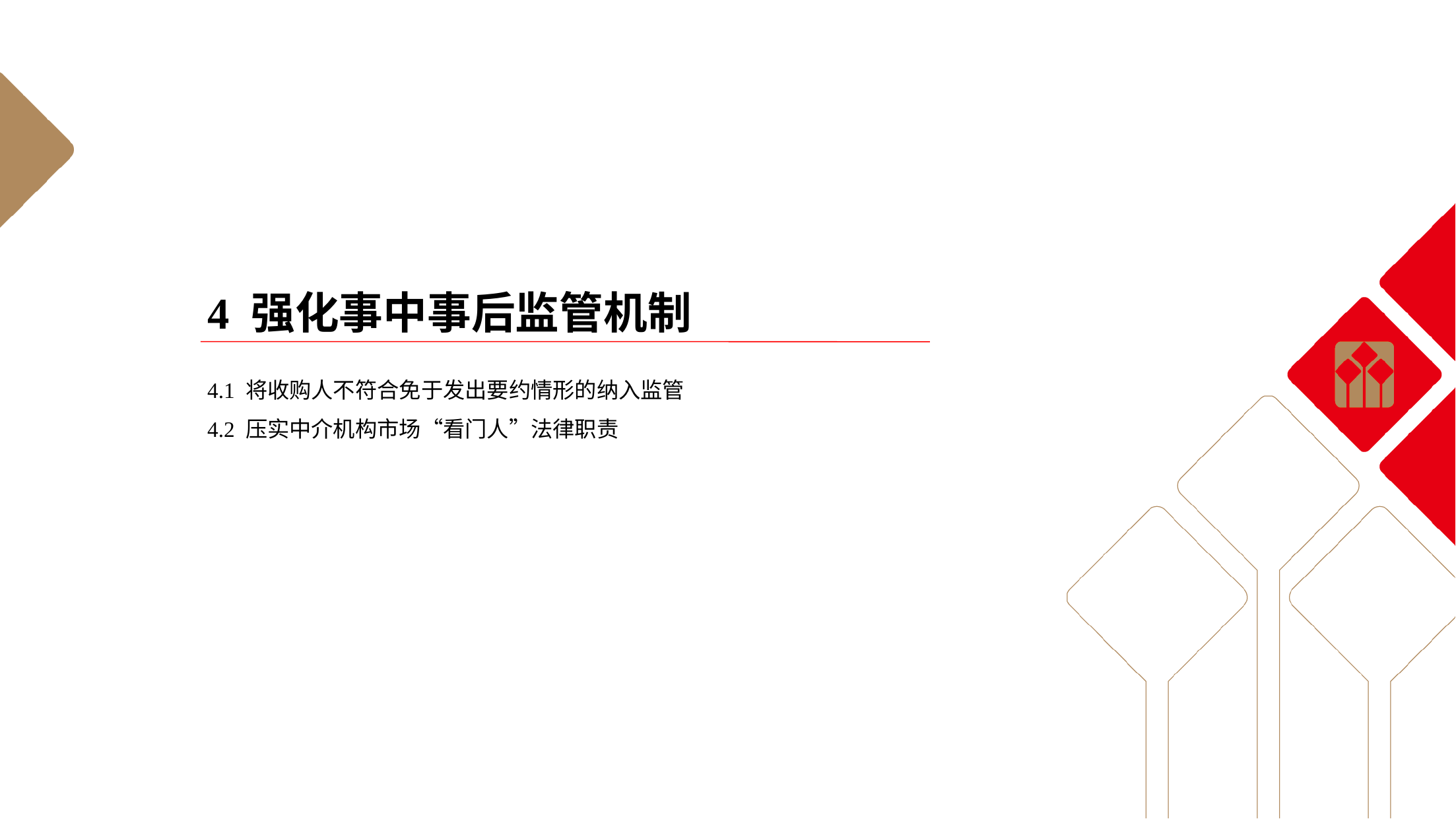

4 强化事中事后监管机制
4.1 将收购人不符合免于发出要约情形的纳入监管
4.2 压实中介机构市场“看门人”法律职责